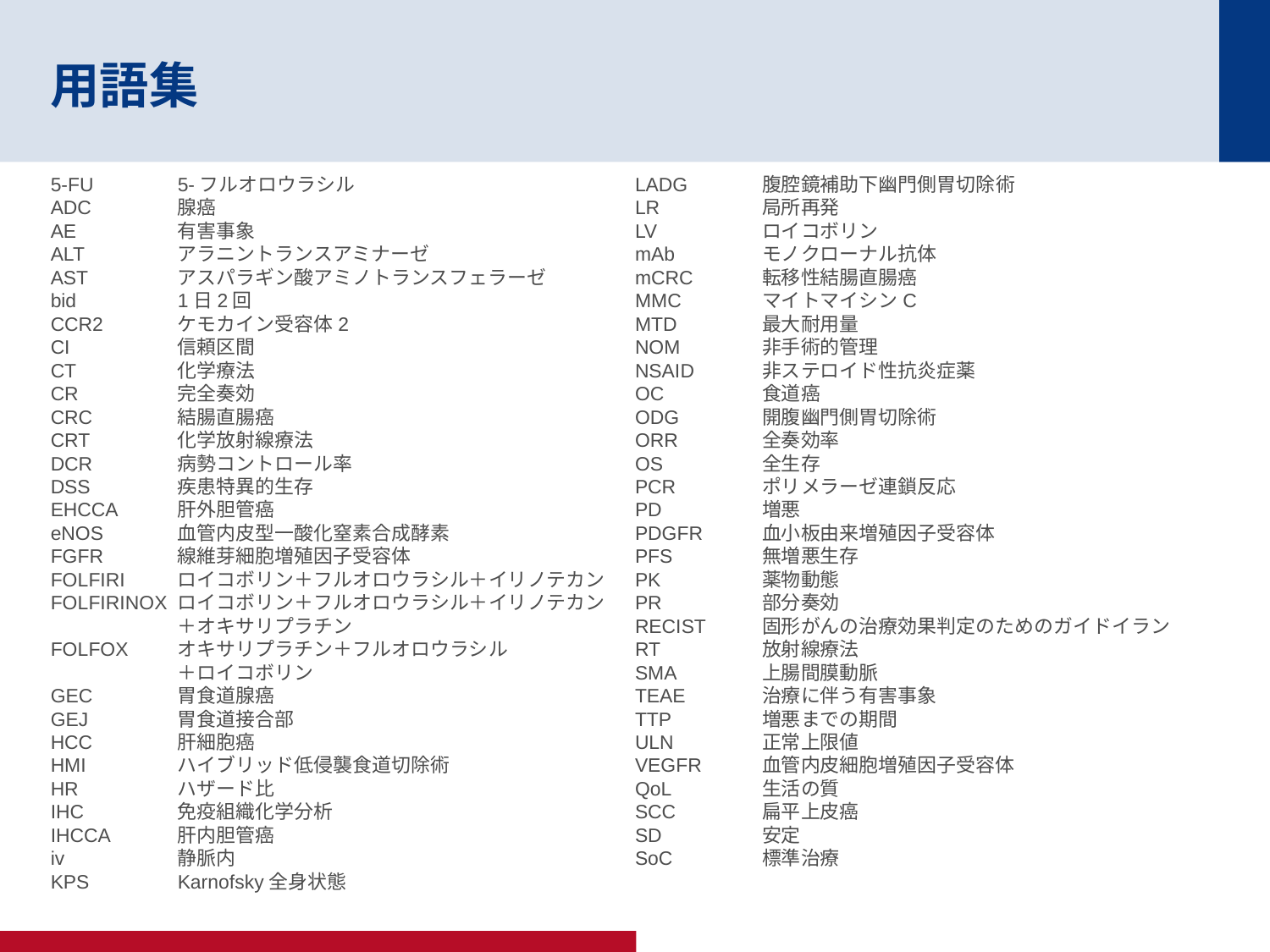

# 用語集
5-FU	5-フルオロウラシル
ADC	腺癌
AE	有害事象
ALT	アラニントランスアミナーゼ
AST	アスパラギン酸アミノトランスフェラーゼ
bid	1日2回
CCR2	ケモカイン受容体2
CI	信頼区間
CT	化学療法
CR	完全奏効
CRC	結腸直腸癌
CRT	化学放射線療法
DCR	病勢コントロール率
DSS	疾患特異的生存
EHCCA	肝外胆管癌
eNOS	血管内皮型一酸化窒素合成酵素
FGFR	線維芽細胞増殖因子受容体
FOLFIRI	ロイコボリン＋フルオロウラシル＋イリノテカン
FOLFIRINOX	ロイコボリン＋フルオロウラシル＋イリノテカン
	＋オキサリプラチン
FOLFOX	オキサリプラチン＋フルオロウラシル
	＋ロイコボリン
GEC	胃食道腺癌
GEJ	胃食道接合部
HCC	肝細胞癌
HMI	ハイブリッド低侵襲食道切除術
HR	ハザード比
IHC	免疫組織化学分析
IHCCA	肝内胆管癌
iv	静脈内
KPS	Karnofsky全身状態
LADG	腹腔鏡補助下幽門側胃切除術
LR	局所再発
LV	ロイコボリン
mAb	モノクローナル抗体
mCRC	転移性結腸直腸癌
MMC	マイトマイシンC
MTD	最大耐用量
NOM	非手術的管理
NSAID	非ステロイド性抗炎症薬
OC	食道癌
ODG	開腹幽門側胃切除術
ORR	全奏効率
OS	全生存
PCR	ポリメラーゼ連鎖反応
PD	増悪
PDGFR	血小板由来増殖因子受容体
PFS	無増悪生存
PK	薬物動態
PR	部分奏効
RECIST	固形がんの治療効果判定のためのガイドイラン
RT	放射線療法
SMA	上腸間膜動脈
TEAE	治療に伴う有害事象
TTP	増悪までの期間
ULN	正常上限値
VEGFR	血管内皮細胞増殖因子受容体
QoL	生活の質
SCC	扁平上皮癌
SD	安定
SoC	標準治療